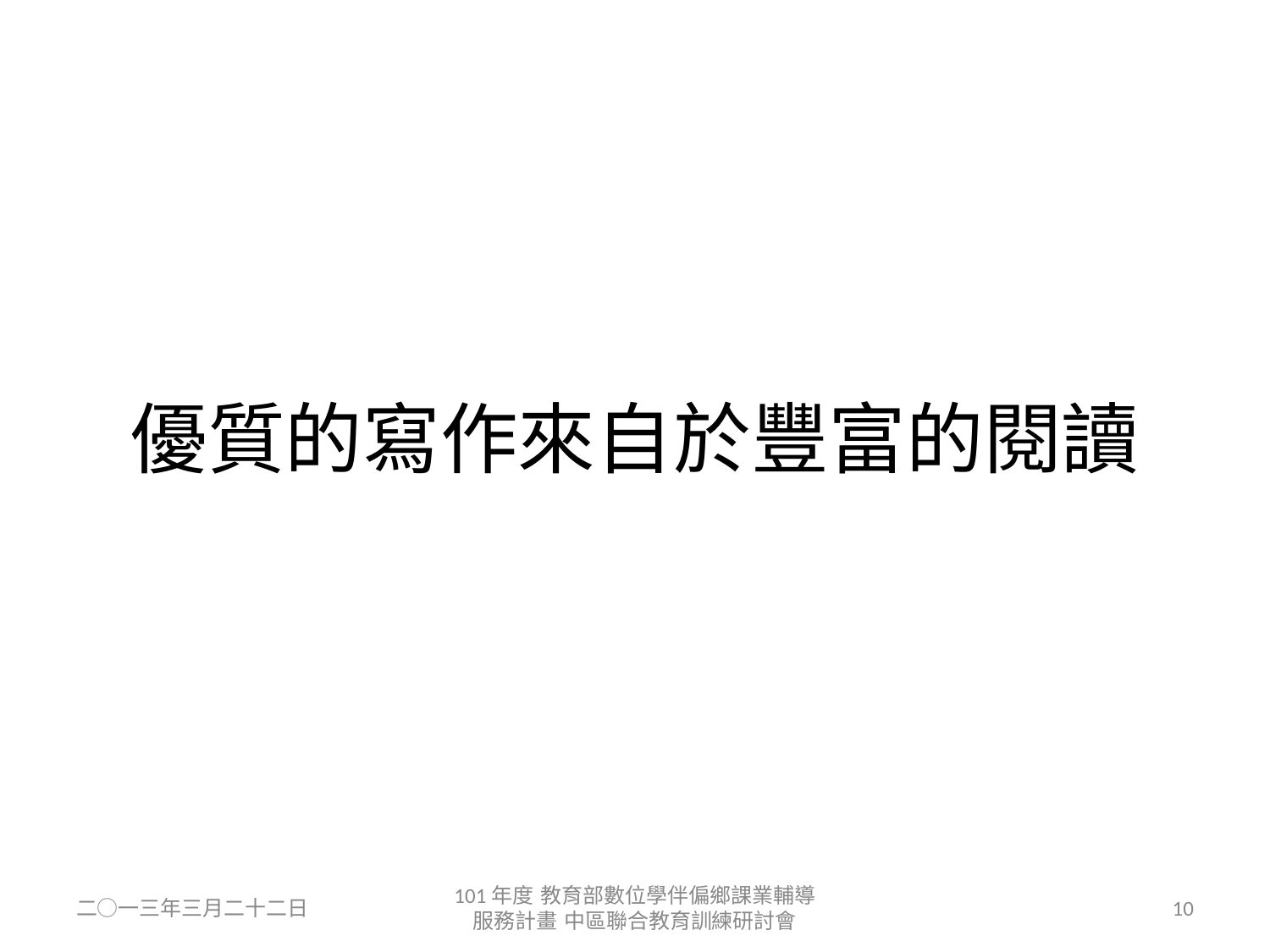

# 優質的寫作來自於豐富的閱讀
二○一三年三月二十二日
101年度 教育部數位學伴偏鄉課業輔導服務計畫 中區聯合教育訓練研討會
10